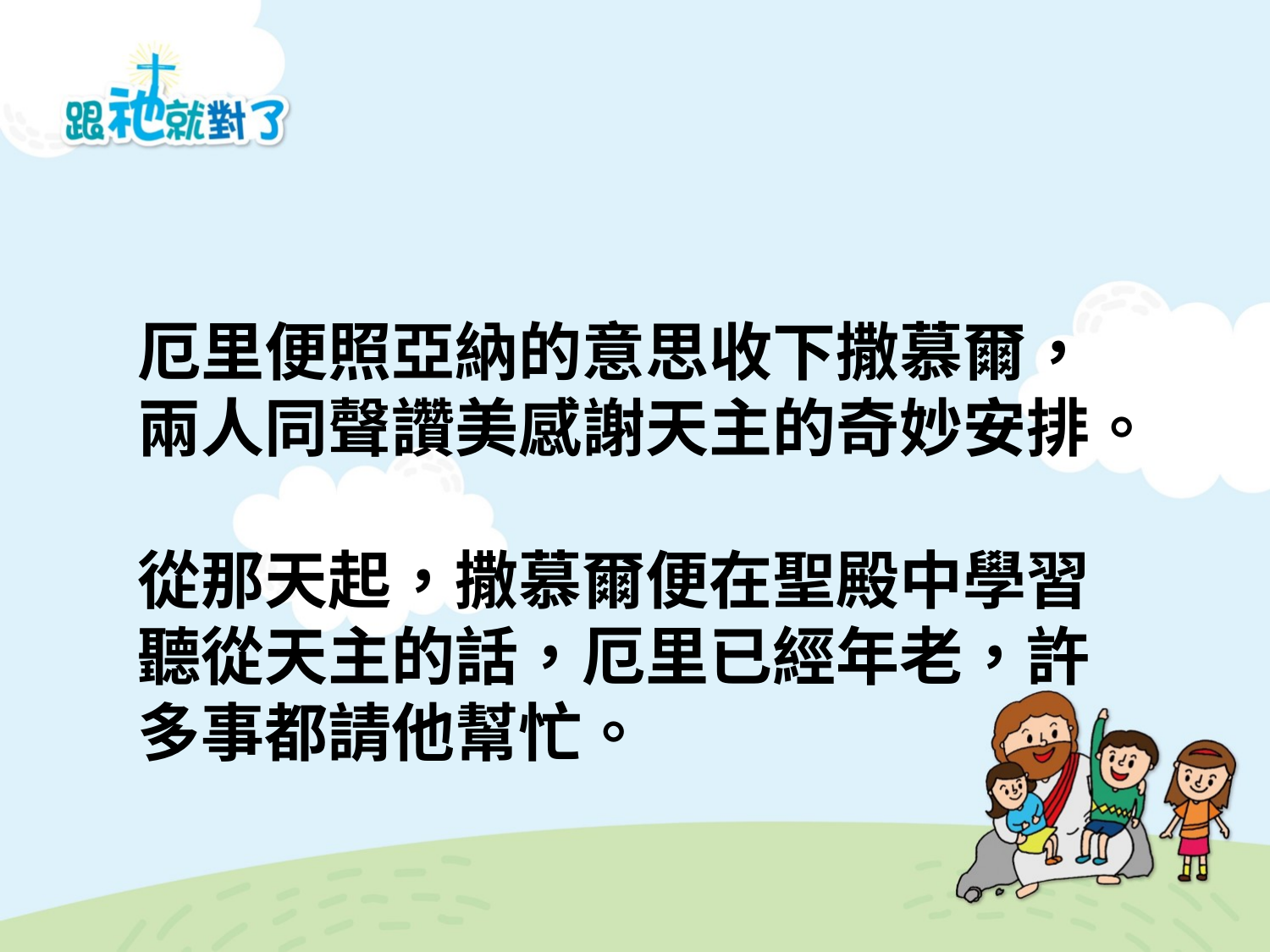

厄里便照亞納的意思收下撒慕爾，兩人同聲讚美感謝天主的奇妙安排。

從那天起，撒慕爾便在聖殿中學習聽從天主的話，厄里已經年老，許多事都請他幫忙。